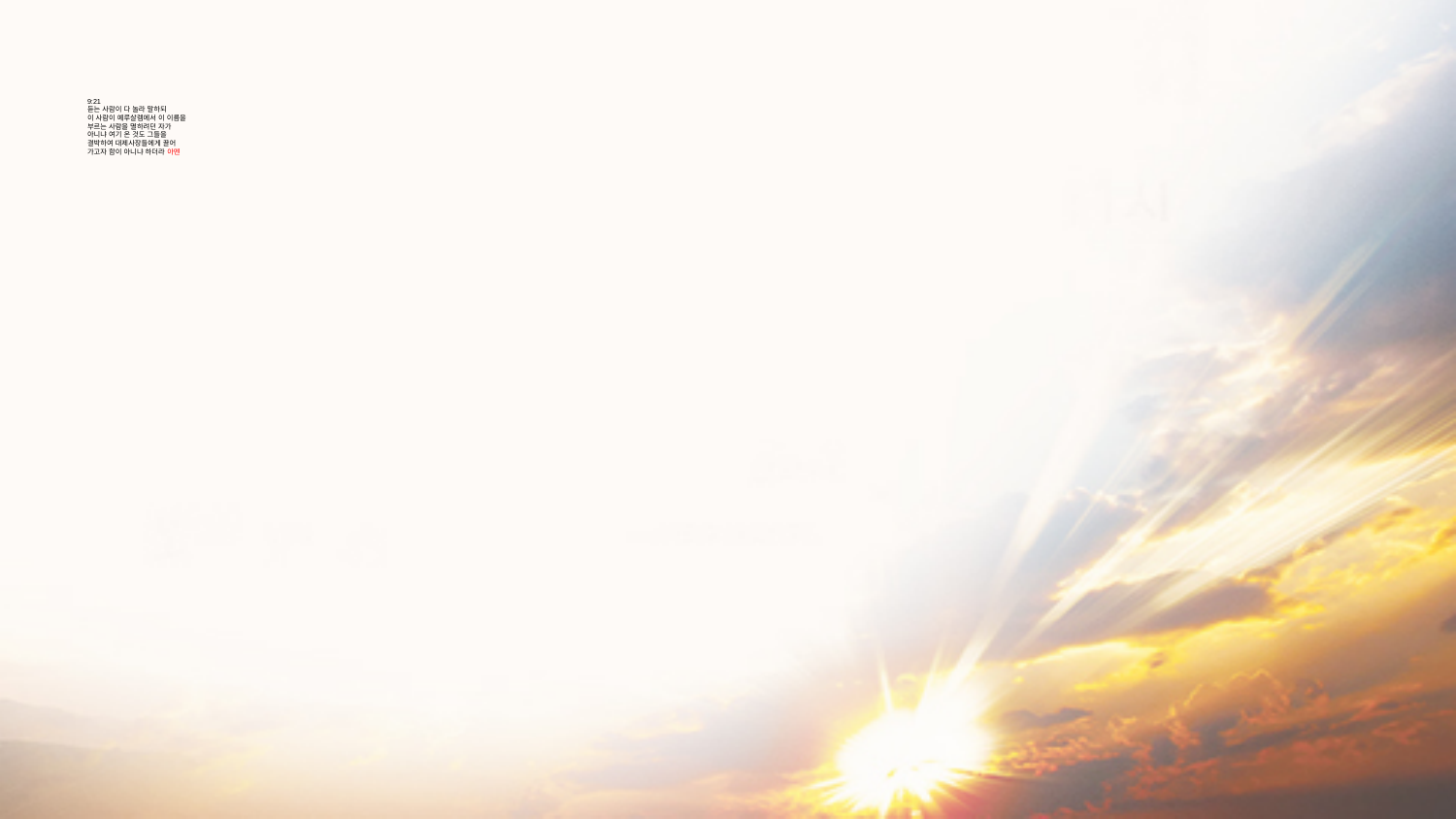

# 9:21 듣는 사람이 다 놀라 말하되 이 사람이 예루살렘에서 이 이름을 부르는 사람을 멸하려던 자가 아니냐 여기 온 것도 그들을 결박하여 대제사장들에게 끌어 가고자 함이 아니냐 하더라 아멘